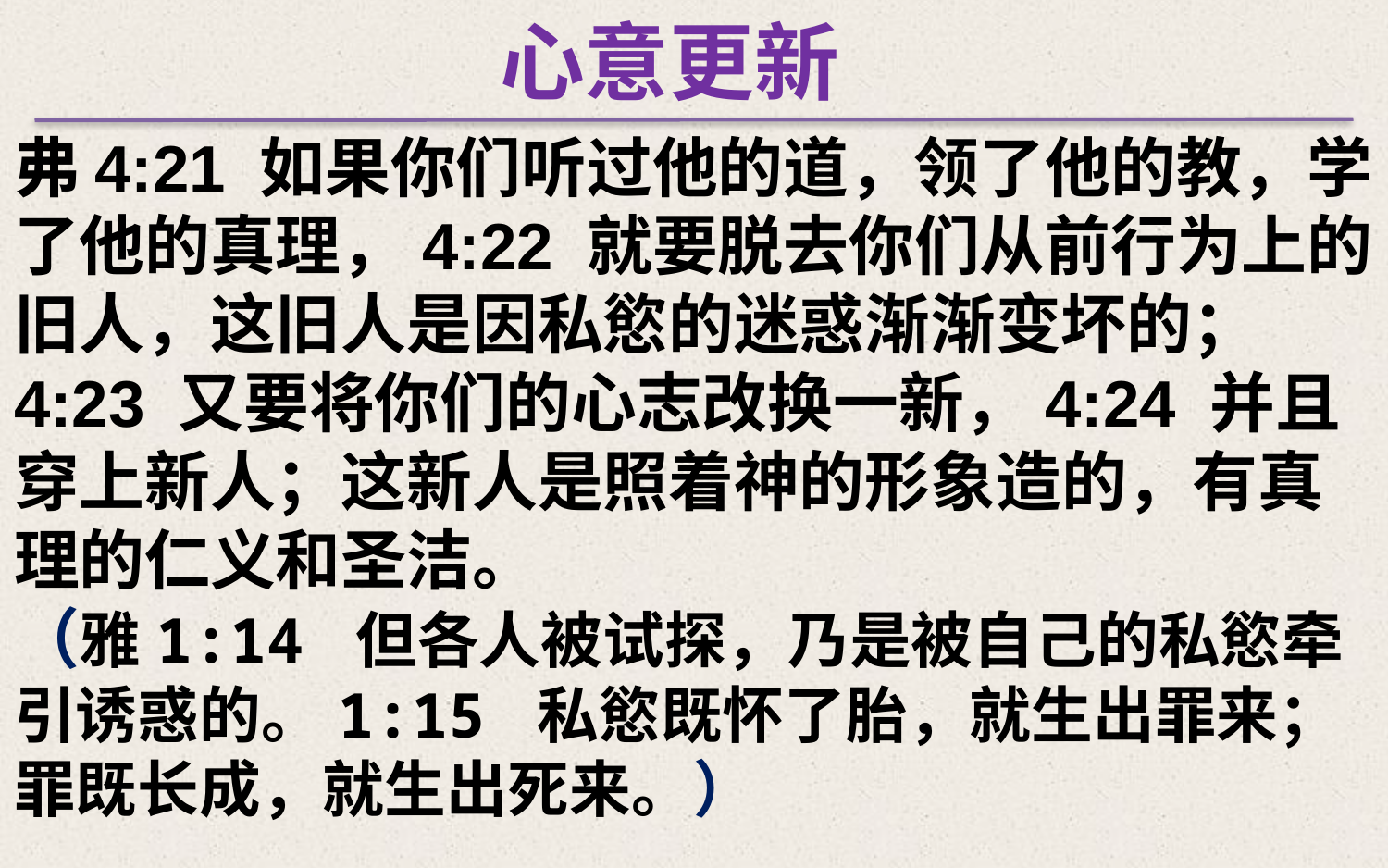

心意更新
弗4:21 如果你们听过他的道，领了他的教，学了他的真理，4:22 就要脱去你们从前行为上的旧人，这旧人是因私慾的迷惑渐渐变坏的；4:23 又要将你们的心志改换一新，4:24 并且穿上新人；这新人是照着神的形象造的，有真理的仁义和圣洁。
（雅1:14 但各人被试探，乃是被自己的私慾牵引诱惑的。1:15 私慾既怀了胎，就生出罪来；罪既长成，就生出死来。）